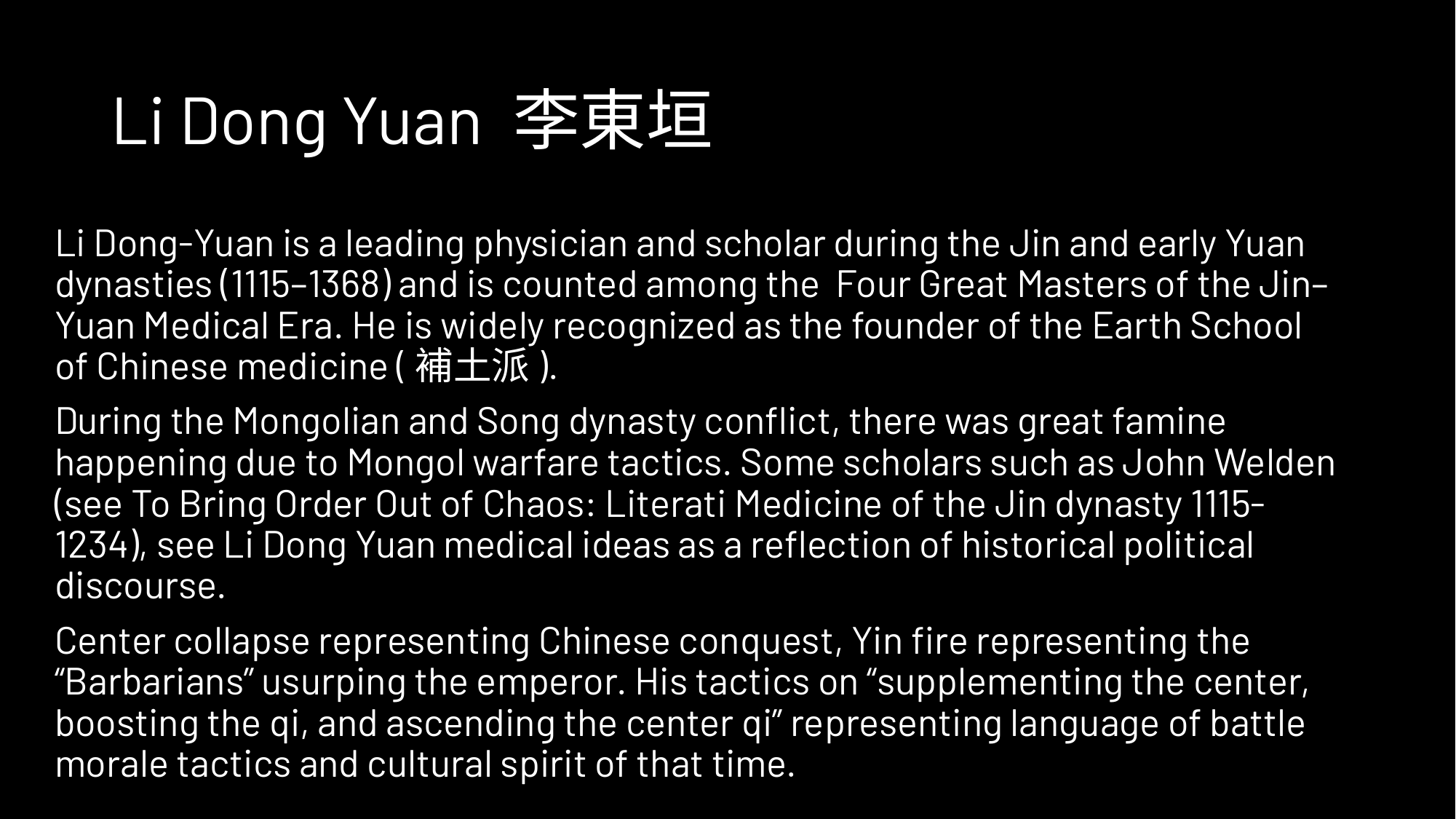

# Li Dong Yuan 李東垣
Li Dong-Yuan is a leading physician and scholar during the Jin and early Yuan dynasties (1115–1368) and is counted among the  Four Great Masters of the Jin–Yuan Medical Era. He is widely recognized as the founder of the Earth School of Chinese medicine (補土派).
During the Mongolian and Song dynasty conflict, there was great famine happening due to Mongol warfare tactics. Some scholars such as John Welden (see To Bring Order Out of Chaos: Literati Medicine of the Jin dynasty 1115-1234), see Li Dong Yuan medical ideas as a reflection of historical political discourse.
Center collapse representing Chinese conquest, Yin fire representing the “Barbarians” usurping the emperor. His tactics on “supplementing the center, boosting the qi, and ascending the center qi” representing language of battle morale tactics and cultural spirit of that time.